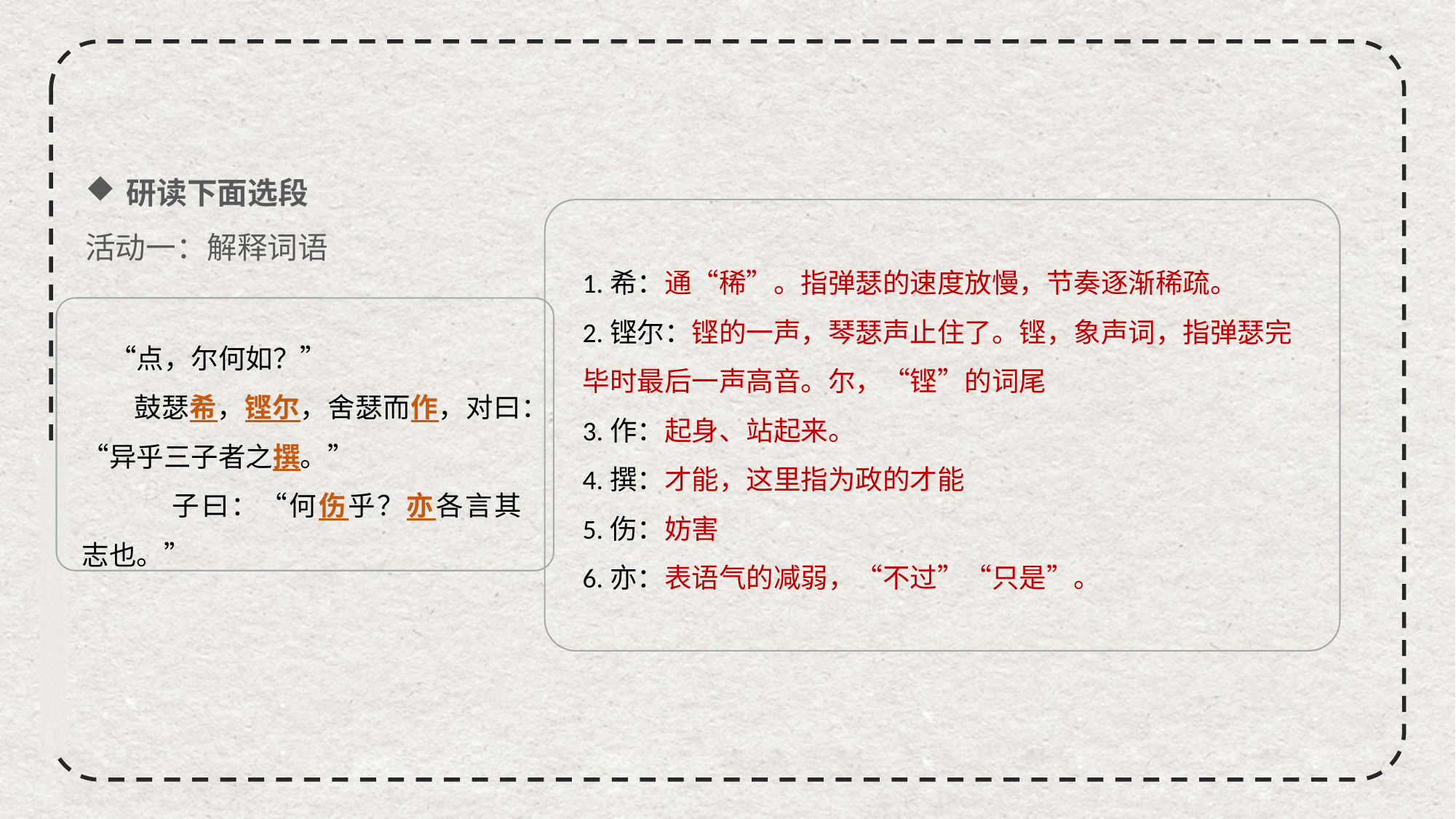

研读下面选段
活动一：解释词语

1.希：通“稀”。指弹瑟的速度放慢，节奏逐渐稀疏。
2.铿尔：铿的一声，琴瑟声止住了。铿，象声词，指弹瑟完毕时最后一声高音。尔，“铿”的词尾
3.作：起身、站起来。
4.撰：才能，这里指为政的才能
5.伤：妨害
6.亦：表语气的减弱，“不过”“只是”。

　“点，尔何如？”
  鼓瑟希，铿尔，舍瑟而作，对曰：“异乎三子者之撰。”
　　子曰：“何伤乎？亦各言其志也。”